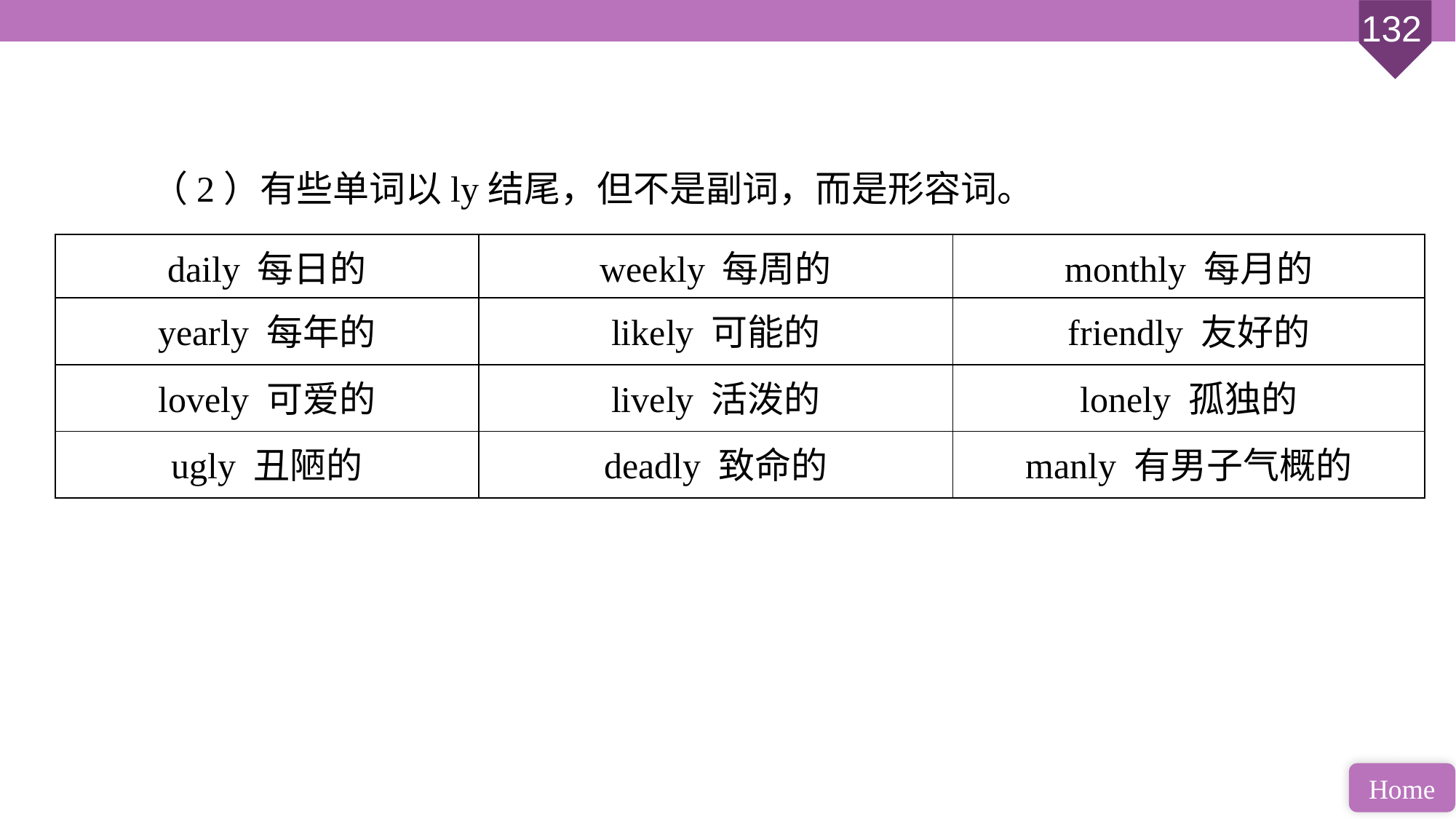

（2）有些单词以ly结尾，但不是副词，而是形容词。
| daily 每日的 | weekly 每周的 | monthly 每月的 |
| --- | --- | --- |
| yearly 每年的 | likely 可能的 | friendly 友好的 |
| lovely 可爱的 | lively 活泼的 | lonely 孤独的 |
| ugly 丑陋的 | deadly 致命的 | manly 有男子气概的 |